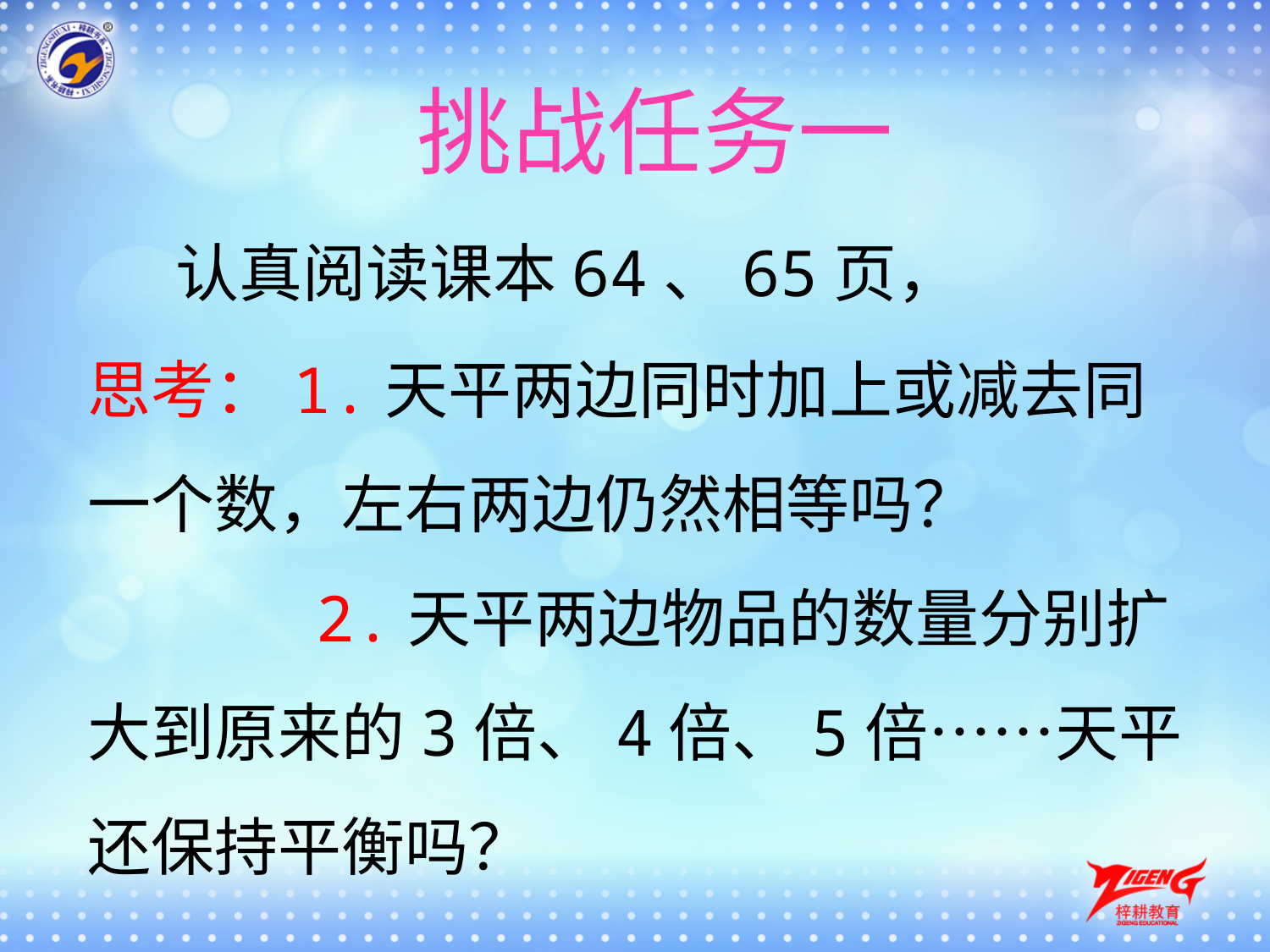

挑战任务一
    认真阅读课本64、65页，
思考：1.天平两边同时加上或减去同一个数，左右两边仍然相等吗？
      2.天平两边物品的数量分别扩大到原来的3倍、4倍、5倍……天平还保持平衡吗？